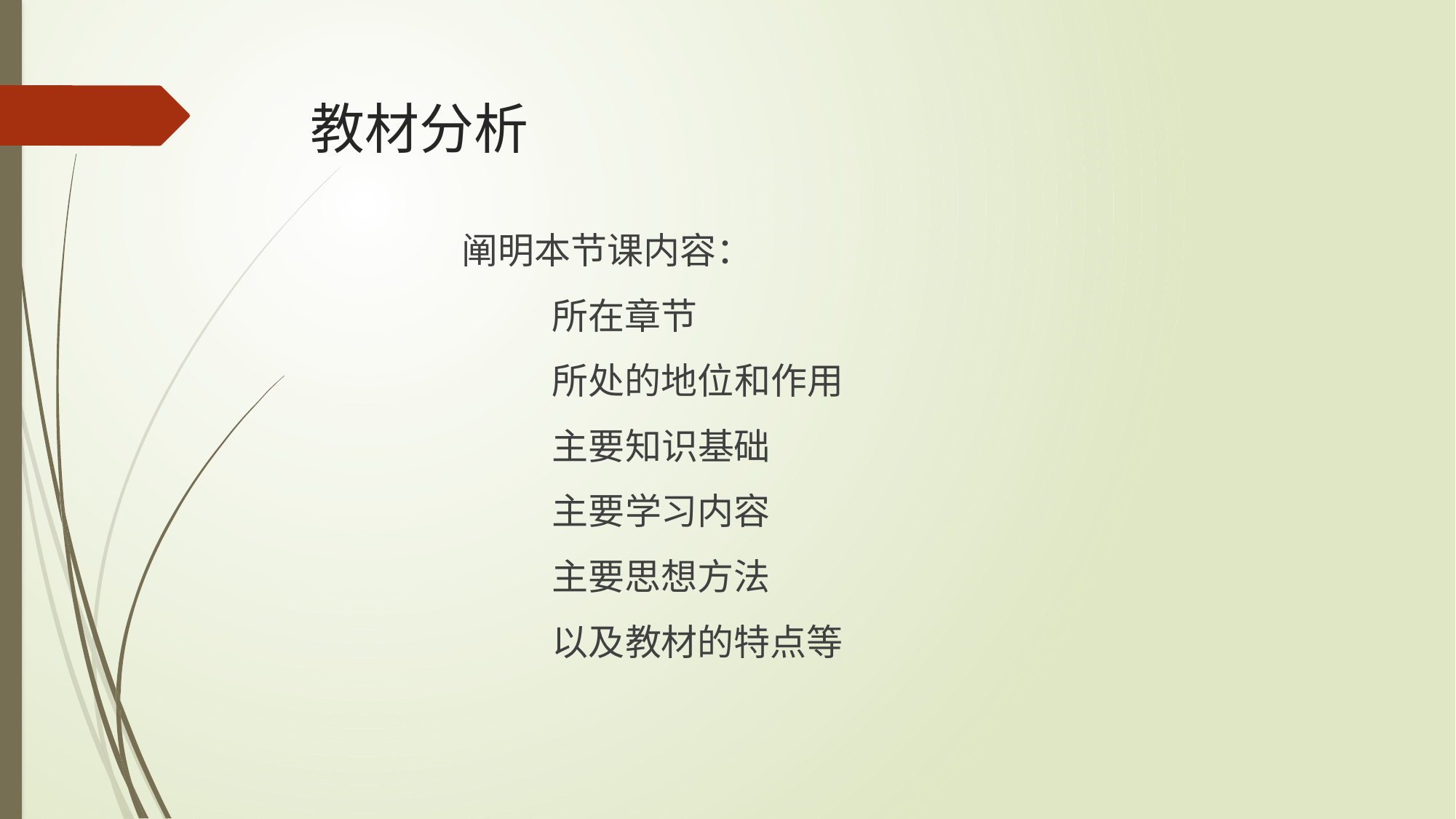

# 教材分析
阐明本节课内容：
          所在章节
          所处的地位和作用
          主要知识基础
          主要学习内容
          主要思想方法
          以及教材的特点等